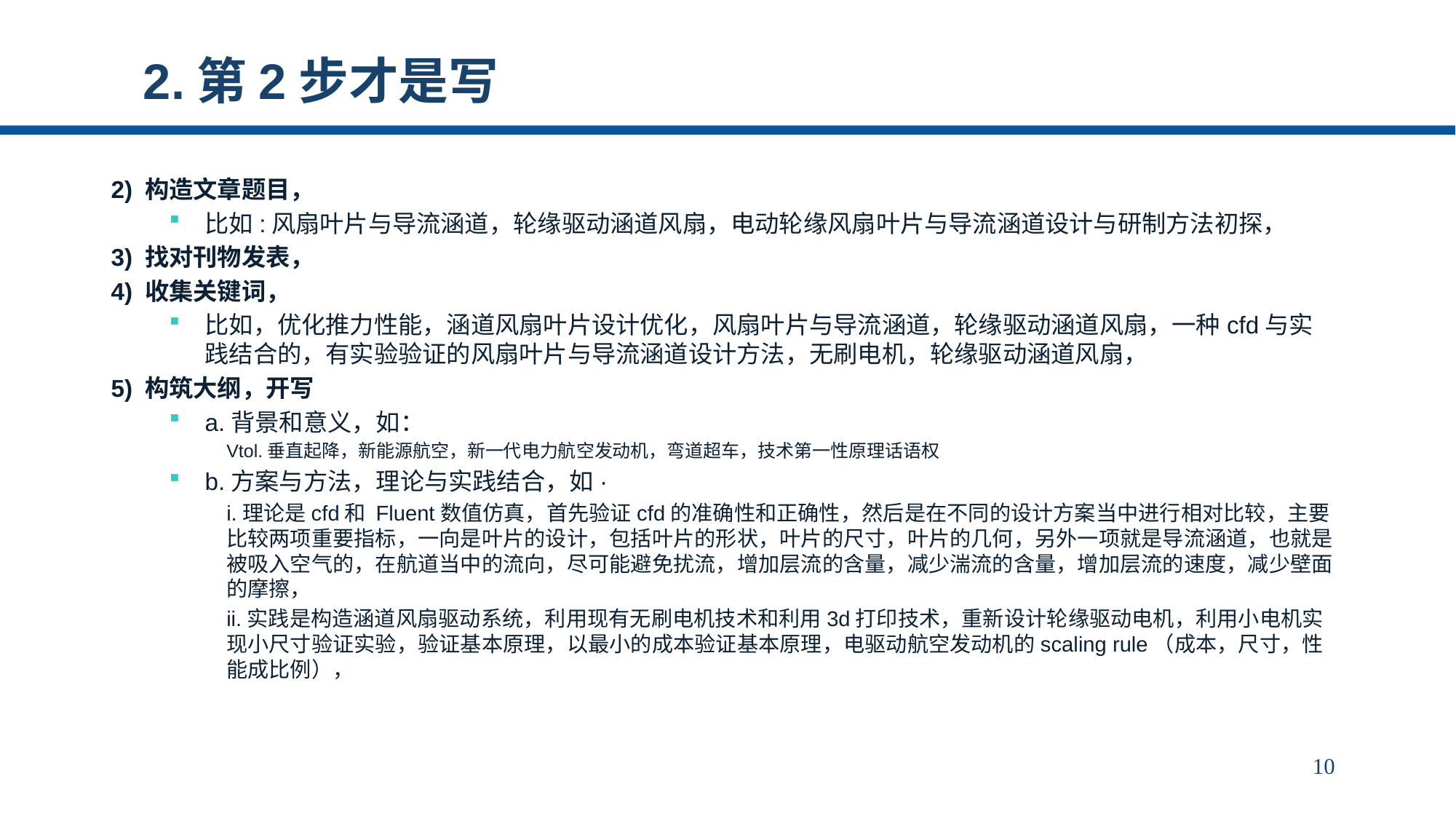

# 2.第2步才是写
2) 构造文章题目，
比如:风扇叶片与导流涵道，轮缘驱动涵道风扇，电动轮缘风扇叶片与导流涵道设计与研制方法初探，
3) 找对刊物发表，
4) 收集关键词，
比如，优化推力性能，涵道风扇叶片设计优化，风扇叶片与导流涵道，轮缘驱动涵道风扇，一种cfd与实践结合的，有实验验证的风扇叶片与导流涵道设计方法，无刷电机，轮缘驱动涵道风扇，
5) 构筑大纲，开写
a.背景和意义，如：
Vtol.垂直起降，新能源航空，新一代电力航空发动机，弯道超车，技术第一性原理话语权
b.方案与方法，理论与实践结合，如·
i.理论是cfd和 Fluent数值仿真，首先验证cfd的准确性和正确性，然后是在不同的设计方案当中进行相对比较，主要比较两项重要指标，一向是叶片的设计，包括叶片的形状，叶片的尺寸，叶片的几何，另外一项就是导流涵道，也就是被吸入空气的，在航道当中的流向，尽可能避免扰流，增加层流的含量，减少湍流的含量，增加层流的速度，减少壁面的摩擦，
ii.实践是构造涵道风扇驱动系统，利用现有无刷电机技术和利用3d打印技术，重新设计轮缘驱动电机，利用小电机实现小尺寸验证实验，验证基本原理，以最小的成本验证基本原理，电驱动航空发动机的scaling rule（成本，尺寸，性能成比例），

10